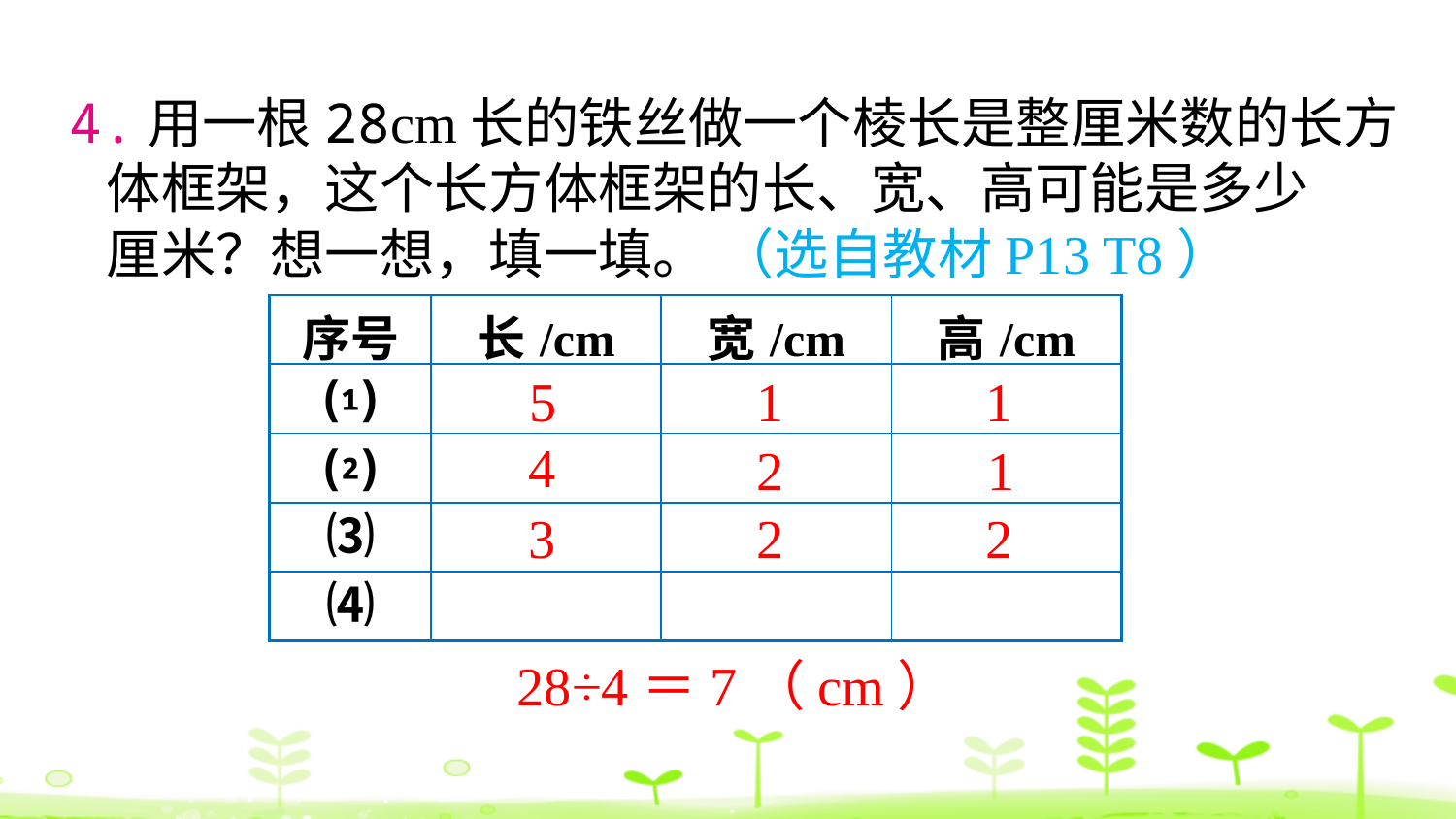

4.用一根28cm长的铁丝做一个棱长是整厘米数的长方
  体框架，这个长方体框架的长、宽、高可能是多少
  厘米？想一想，填一填。 （选自教材P13 T8）
| 序号 | 长/cm | 宽/cm | 高/cm |
| --- | --- | --- | --- |
| ⑴ |  |  |  |
| ⑵ |  |  |  |
| ⑶ |  |  |  |
| ⑷ |  |  |  |
1
5
1
4
2
1
2
3
2
28÷4＝7（cm）